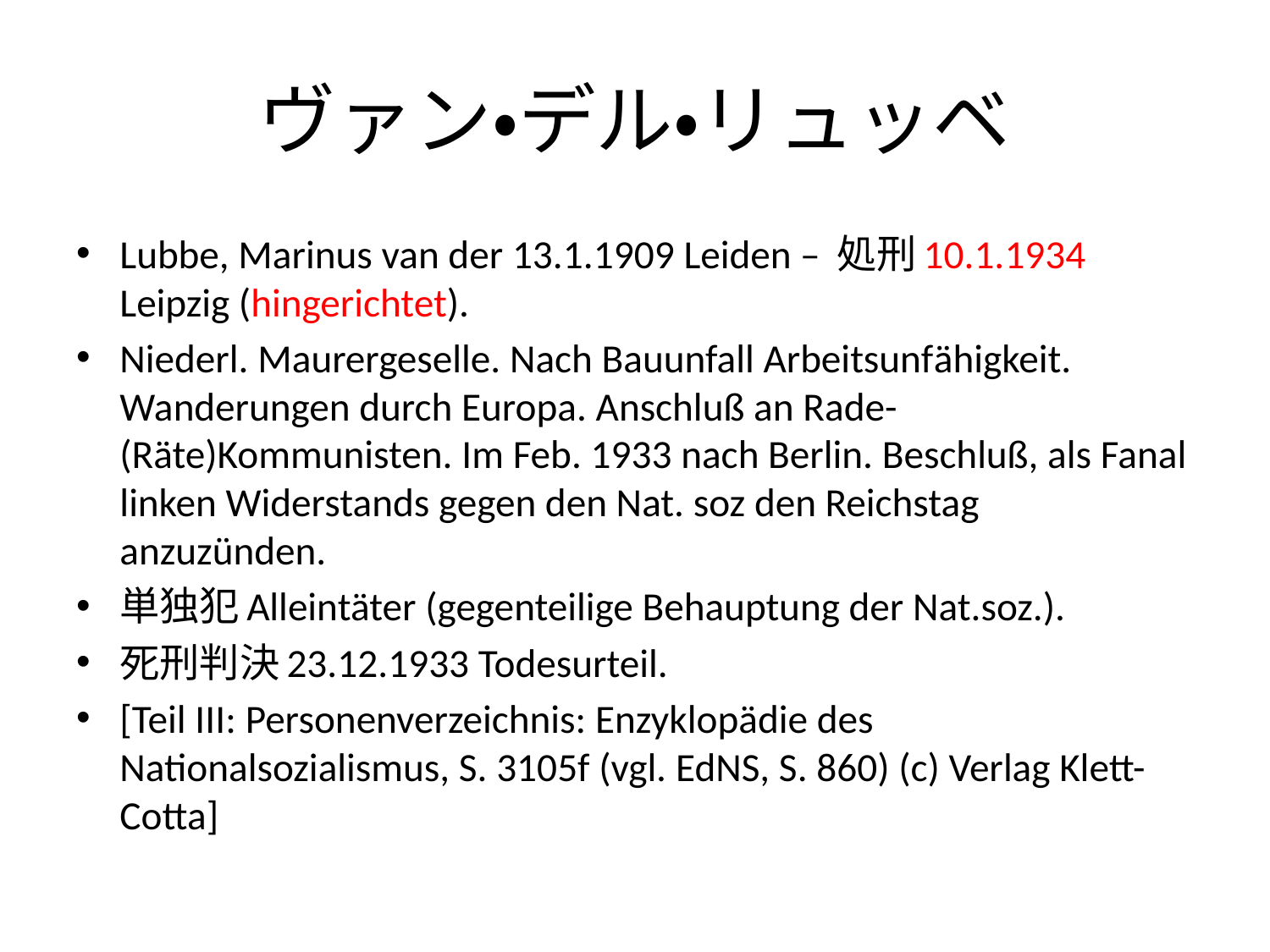

# ヴァン・デル・リュッベ
Lubbe, Marinus van der 13.1.1909 Leiden – 処刑10.1.1934 Leipzig (hingerichtet).
Niederl. Maurergeselle. Nach Bauunfall Arbeitsunfähigkeit. Wanderungen durch Europa. Anschluß an Rade-(Räte)Kommunisten. Im Feb. 1933 nach Berlin. Beschluß, als Fanal linken Widerstands gegen den Nat. soz den Reichstag anzuzünden.
単独犯Alleintäter (gegenteilige Behauptung der Nat.soz.).
死刑判決23.12.1933 Todesurteil.
[Teil III: Personenverzeichnis: Enzyklopädie des Nationalsozialismus, S. 3105f (vgl. EdNS, S. 860) (c) Verlag Klett-Cotta]